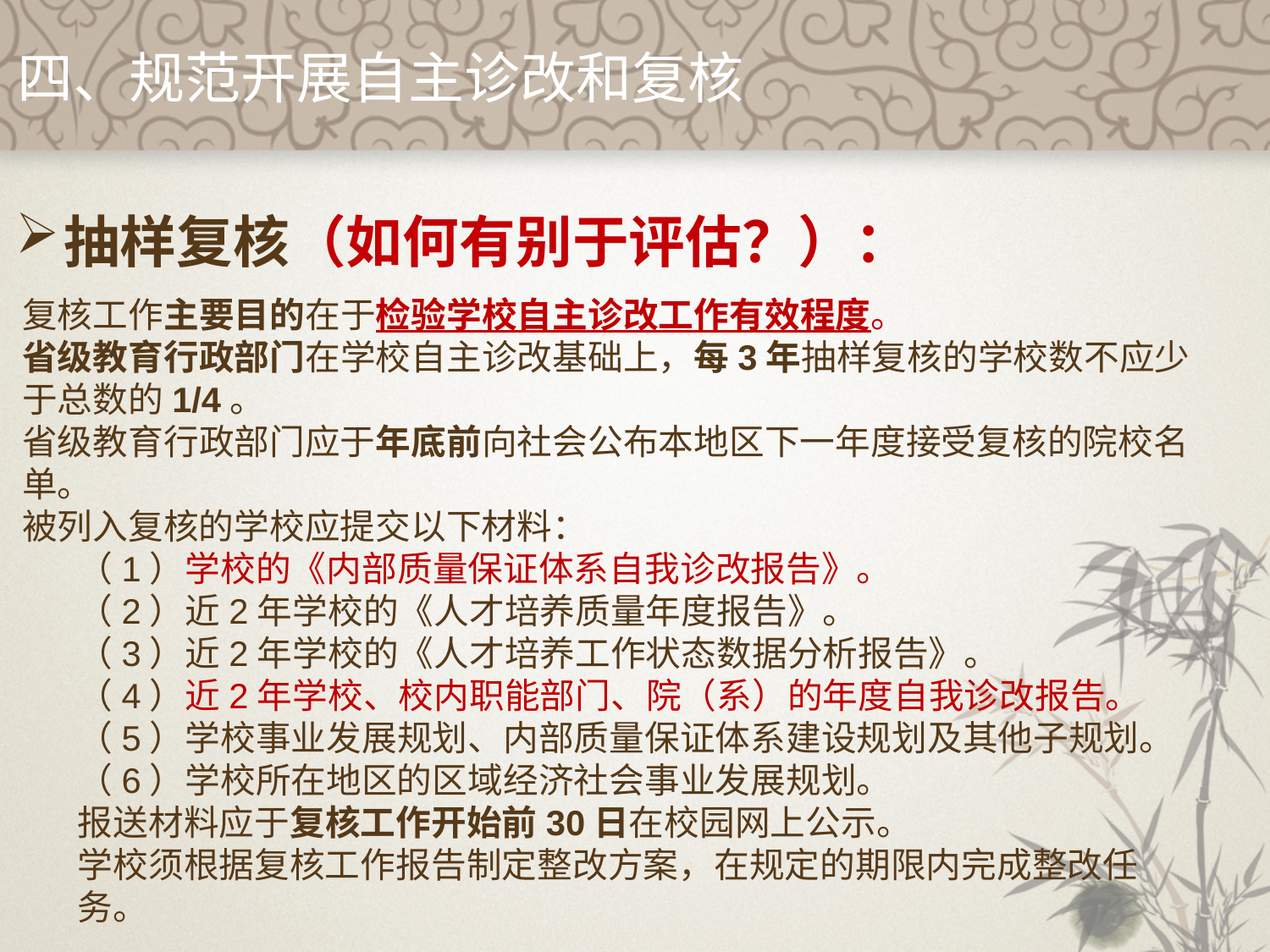

四、规范开展自主诊改和复核
抽样复核（如何有别于评估？）：
复核工作主要目的在于检验学校自主诊改工作有效程度。
省级教育行政部门在学校自主诊改基础上，每3年抽样复核的学校数不应少于总数的1/4。
省级教育行政部门应于年底前向社会公布本地区下一年度接受复核的院校名单。
被列入复核的学校应提交以下材料：
（1）学校的《内部质量保证体系自我诊改报告》。
（2）近2年学校的《人才培养质量年度报告》。
（3）近2年学校的《人才培养工作状态数据分析报告》。
（4）近2年学校、校内职能部门、院（系）的年度自我诊改报告。
（5）学校事业发展规划、内部质量保证体系建设规划及其他子规划。
（6）学校所在地区的区域经济社会事业发展规划。
报送材料应于复核工作开始前30日在校园网上公示。
学校须根据复核工作报告制定整改方案，在规定的期限内完成整改任务。